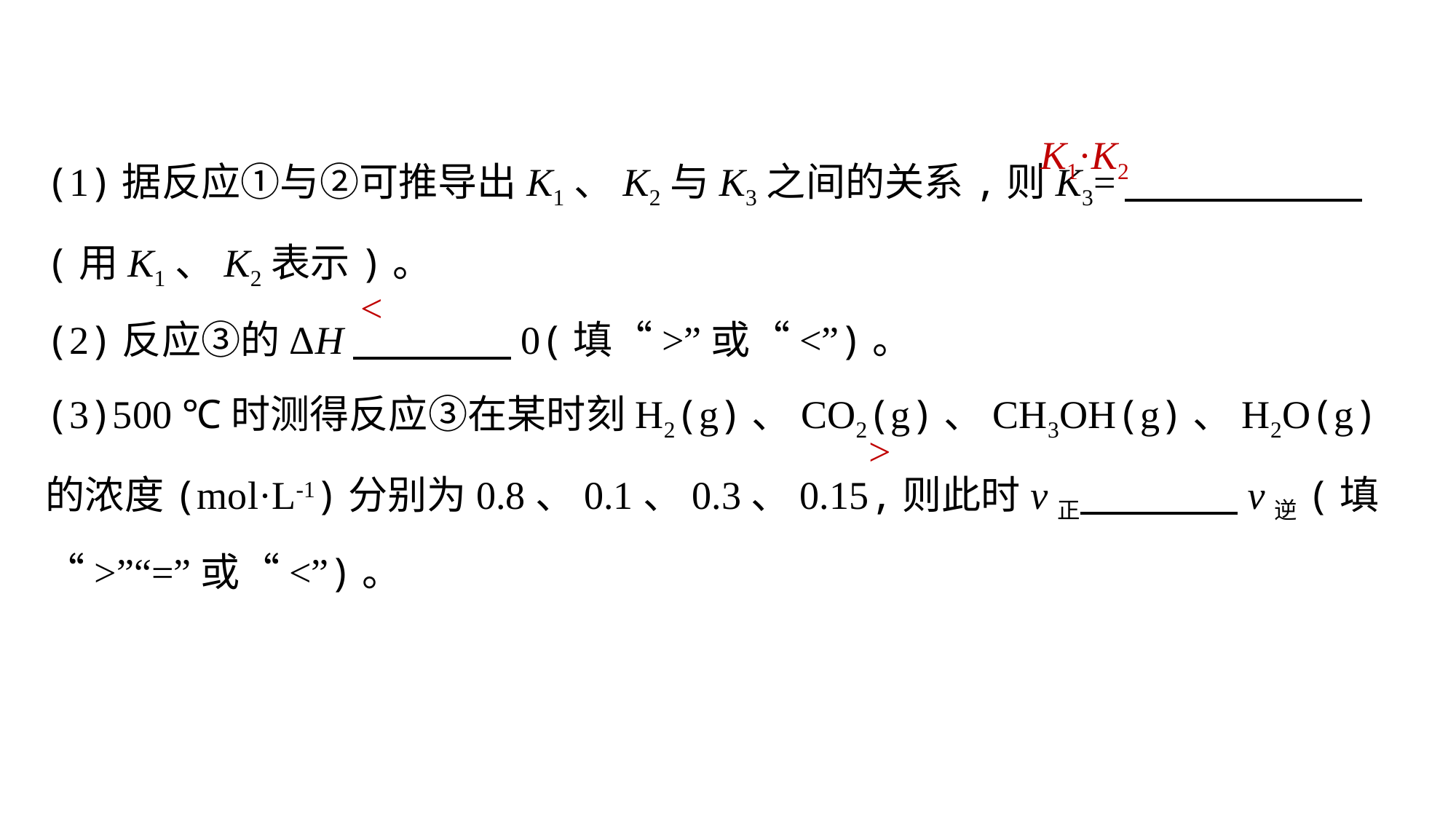

(1)据反应①与②可推导出K1、K2与K3之间的关系,则K3=　　　　　　(用K1、K2表示)。
(2)反应③的ΔH　　　　0(填“>”或“<”)。
(3)500 ℃时测得反应③在某时刻H2(g)、CO2(g)、CH3OH(g)、H2O(g)的浓度(mol·L-1)分别为0.8、0.1、0.3、0.15,则此时v正　　　　v逆(填“>”“=”或“<”)。
K1·K2
<
>